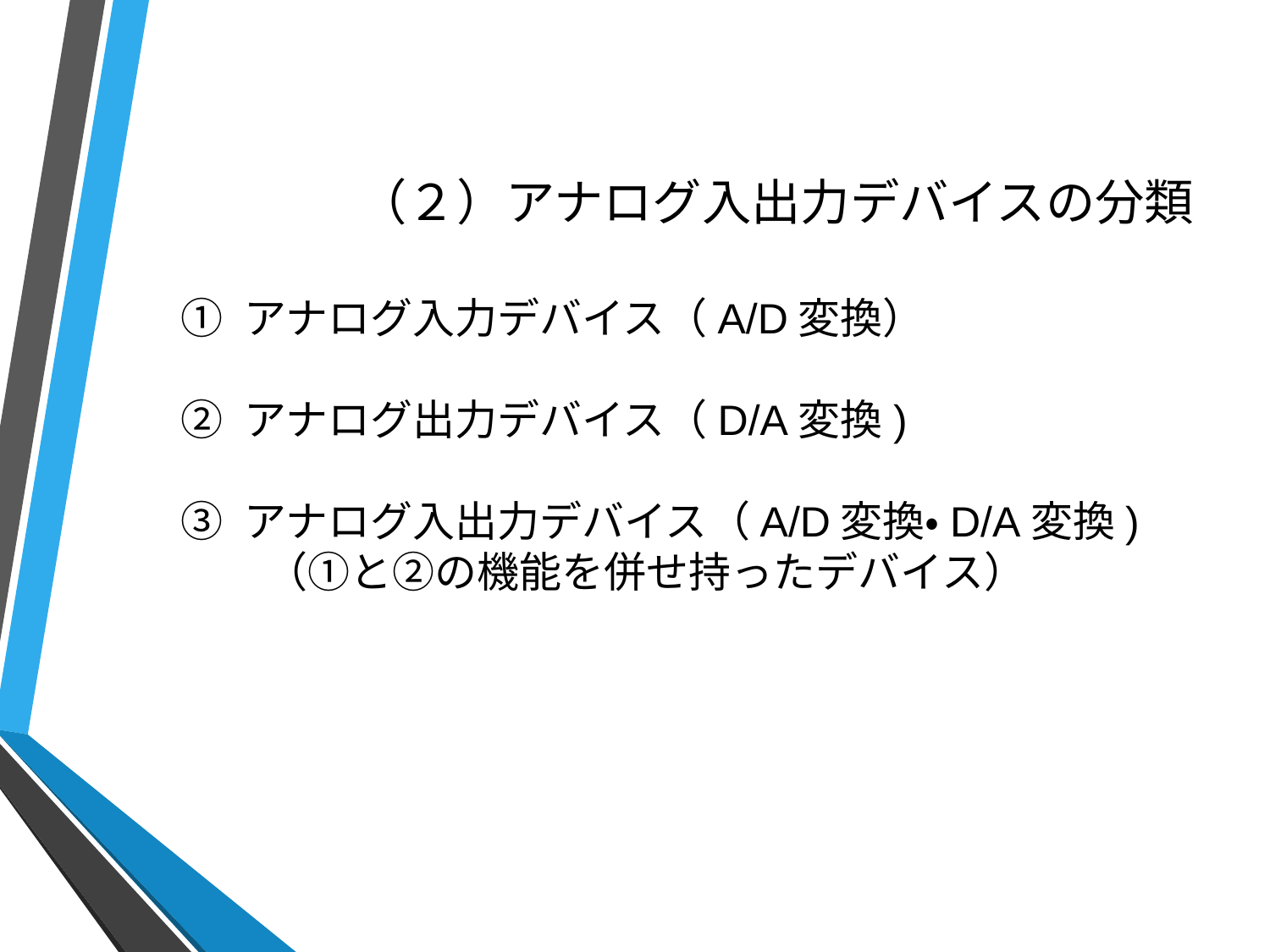

# （２）アナログ入出力デバイスの分類
アナログ入力デバイス（A/D変換）

アナログ出力デバイス（D/A変換)

アナログ入出力デバイス（A/D変換・D/A変換)
　　（①と②の機能を併せ持ったデバイス）